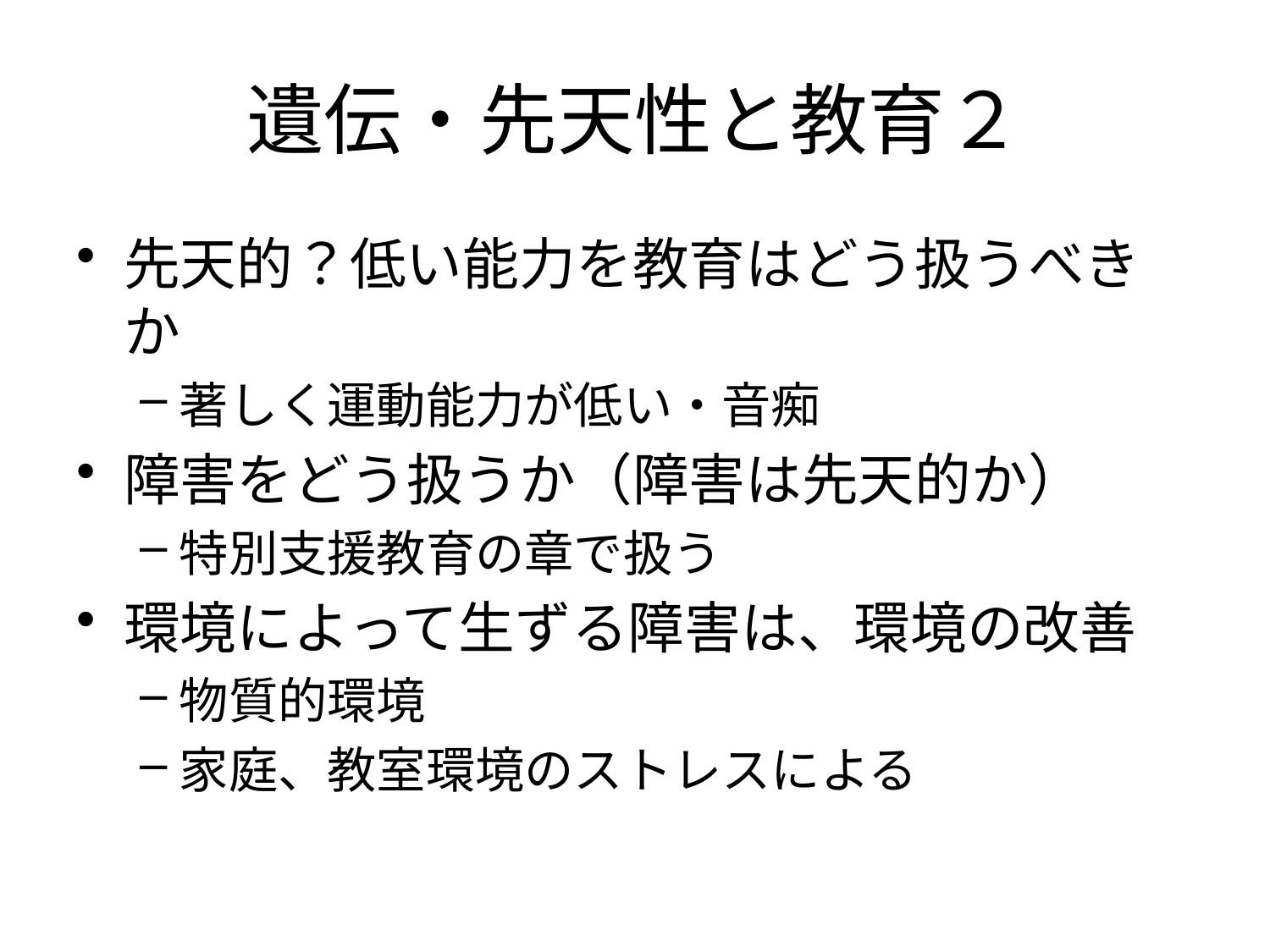

# 遺伝・先天性と教育２
先天的？低い能力を教育はどう扱うべきか
著しく運動能力が低い・音痴
障害をどう扱うか（障害は先天的か）
特別支援教育の章で扱う
環境によって生ずる障害は、環境の改善
物質的環境
家庭、教室環境のストレスによる